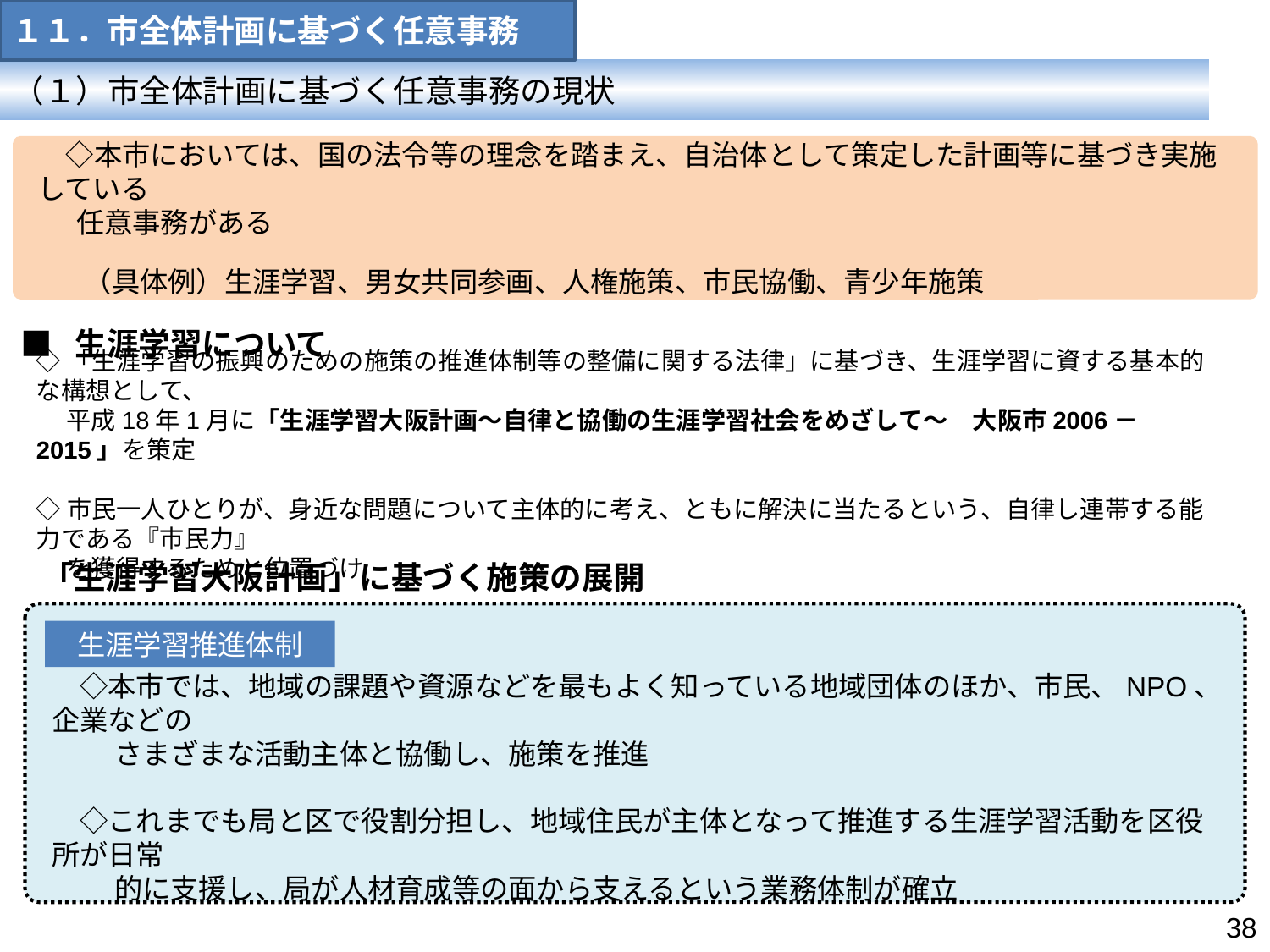

１１．市全体計画に基づく任意事務
（１）市全体計画に基づく任意事務の現状
　◇本市においては、国の法令等の理念を踏まえ、自治体として策定した計画等に基づき実施している
     任意事務がある

　　（具体例）生涯学習、男女共同参画、人権施策、市民協働、青少年施策
■  生涯学習について

◇「生涯学習の振興のための施策の推進体制等の整備に関する法律」に基づき、生涯学習に資する基本的な構想として、
　 平成18年1月に「生涯学習大阪計画～自律と協働の生涯学習社会をめざして～　大阪市2006－2015」を策定

◇市民一人ひとりが、身近な問題について主体的に考え、ともに解決に当たるという、自律し連帯する能力である『市民力』
　 を獲得するためと位置づけ

 「生涯学習大阪計画」に基づく施策の展開

　◇本市では、地域の課題や資源などを最もよく知っている地域団体のほか、市民、NPO、企業などの
　 　さまざまな活動主体と協働し、施策を推進

　◇これまでも局と区で役割分担し、地域住民が主体となって推進する生涯学習活動を区役所が日常
　　 的に支援し、局が人材育成等の面から支えるという業務体制が確立
生涯学習推進体制
38